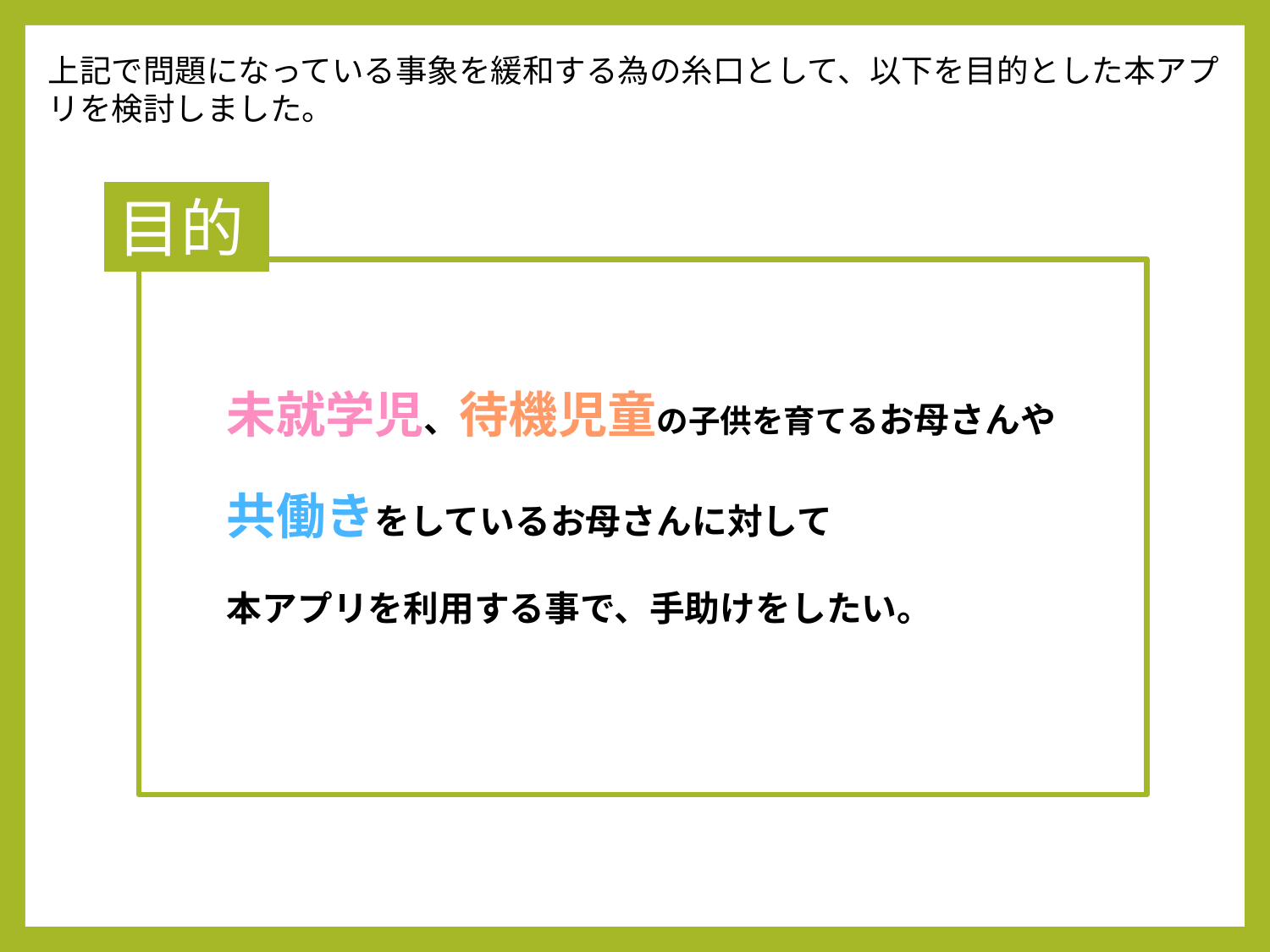

上記で問題になっている事象を緩和する為の糸口として、以下を目的とした本アプリを検討しました。
# 目的
目的
　　未就学児、待機児童の子供を育てるお母さんや

　　共働きをしているお母さんに対して

　　本アプリを利用する事で、手助けをしたい。